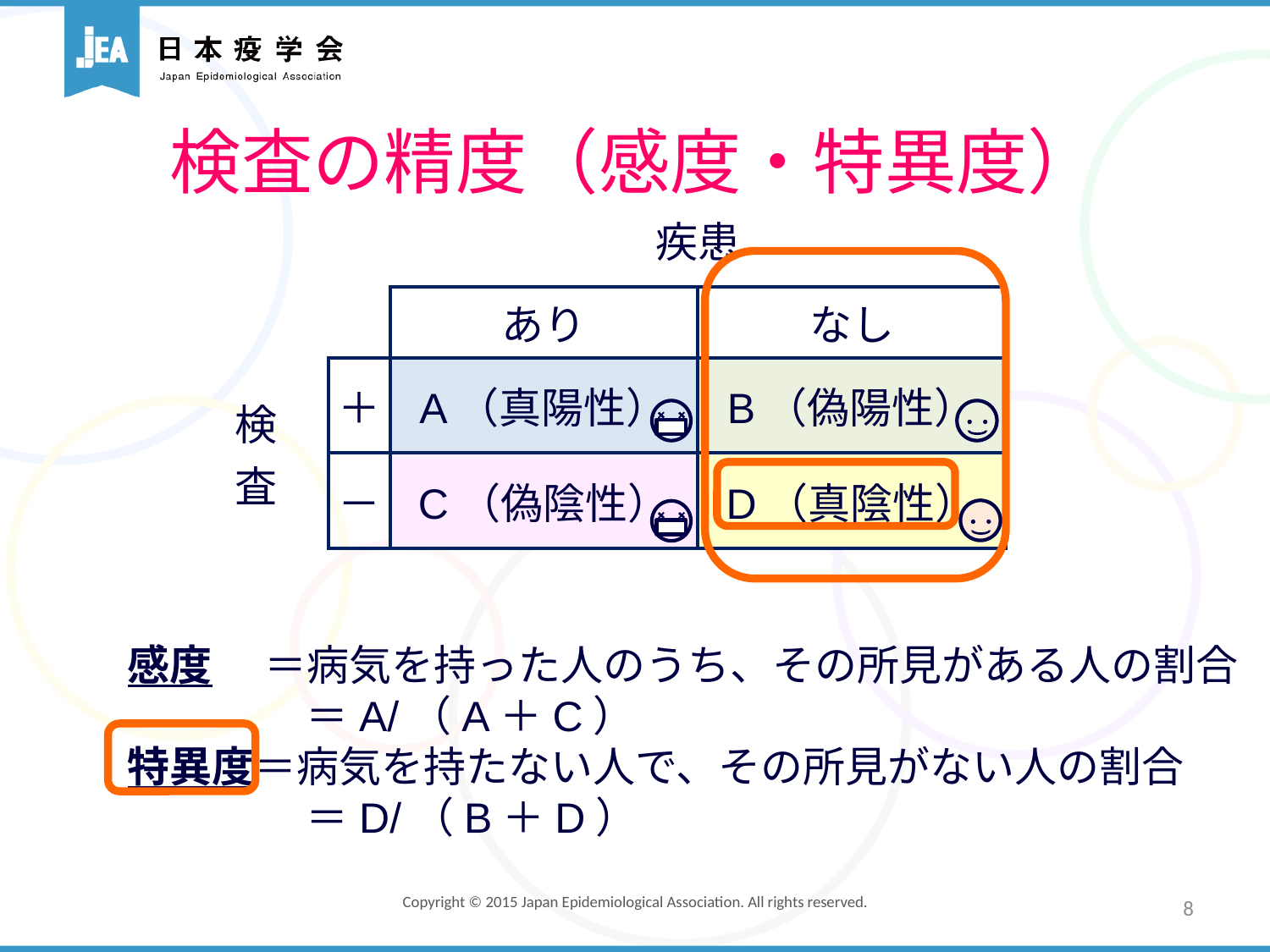

# 検査の精度（感度・特異度）
|  |  | 疾患 |  |
| --- | --- | --- | --- |
|  |  | あり | なし |
| 検査 | ＋ | A（真陽性） | B（偽陽性） |
|  | － | C（偽陰性） | D（真陰性） |

感度　 ＝病気を持った人のうち、その所見がある人の割合
　　　　 ＝A/（A＋C）
特異度＝病気を持たない人で、その所見がない人の割合
　　　　 ＝D/（B＋D）

8